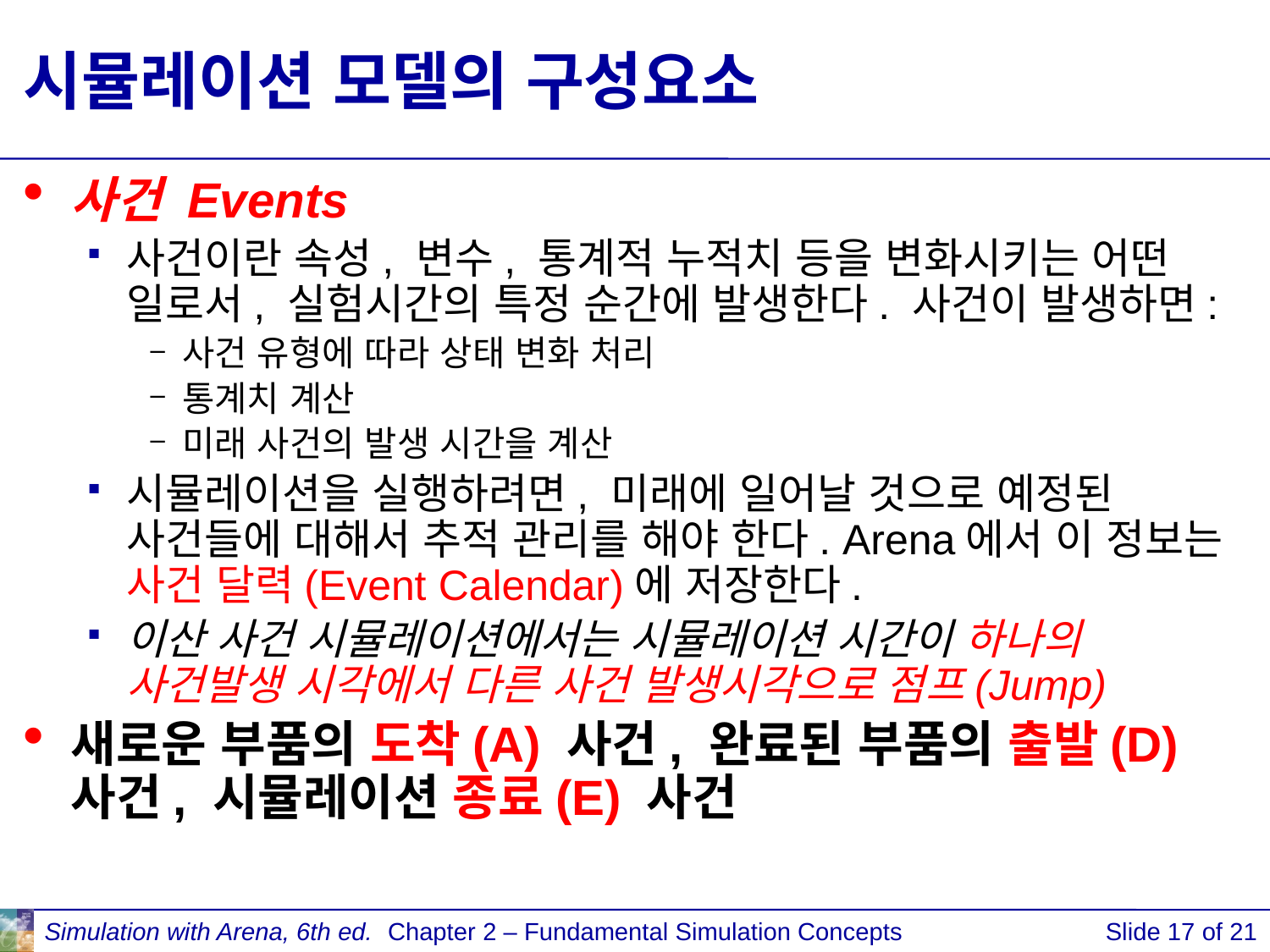

# 시뮬레이션 모델의 구성요소
사건 Events
사건이란 속성, 변수, 통계적 누적치 등을 변화시키는 어떤 일로서, 실험시간의 특정 순간에 발생한다. 사건이 발생하면:
사건 유형에 따라 상태 변화 처리
통계치 계산
미래 사건의 발생 시간을 계산
시뮬레이션을 실행하려면, 미래에 일어날 것으로 예정된 사건들에 대해서 추적 관리를 해야 한다. Arena에서 이 정보는 사건 달력(Event Calendar)에 저장한다.
이산 사건 시뮬레이션에서는 시뮬레이션 시간이 하나의 사건발생 시각에서 다른 사건 발생시각으로 점프(Jump)
새로운 부품의 도착(A) 사건, 완료된 부품의 출발(D) 사건, 시뮬레이션 종료(E) 사건

Simulation with Arena, 6th ed.
Chapter 2 – Fundamental Simulation Concepts
Slide 17 of 21